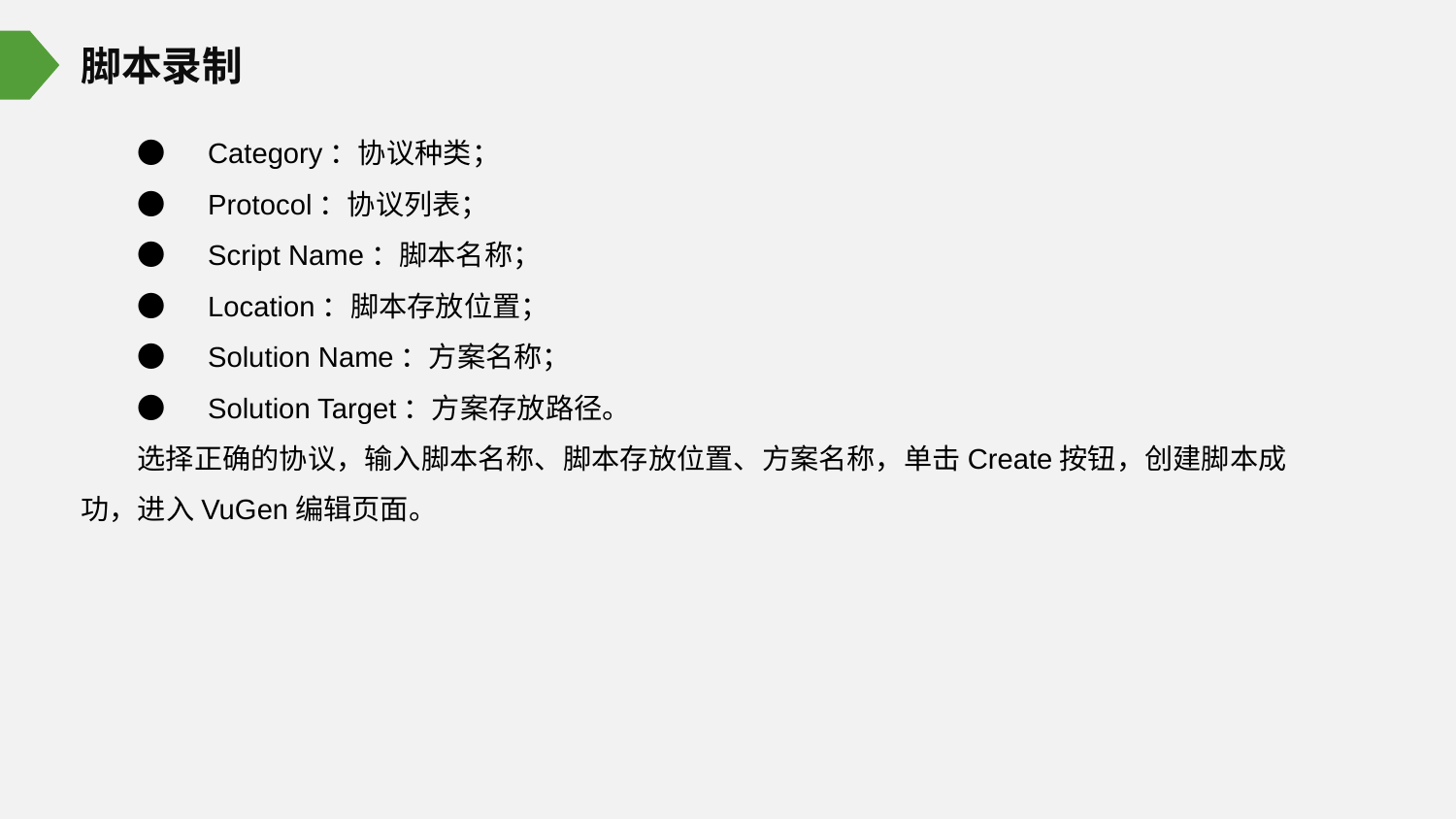

脚本录制
●　Category：协议种类；
●　Protocol：协议列表；
●　Script Name：脚本名称；
●　Location：脚本存放位置；
●　Solution Name：方案名称；
●　Solution Target：方案存放路径。
选择正确的协议，输入脚本名称、脚本存放位置、方案名称，单击Create按钮，创建脚本成功，进入VuGen编辑页面。